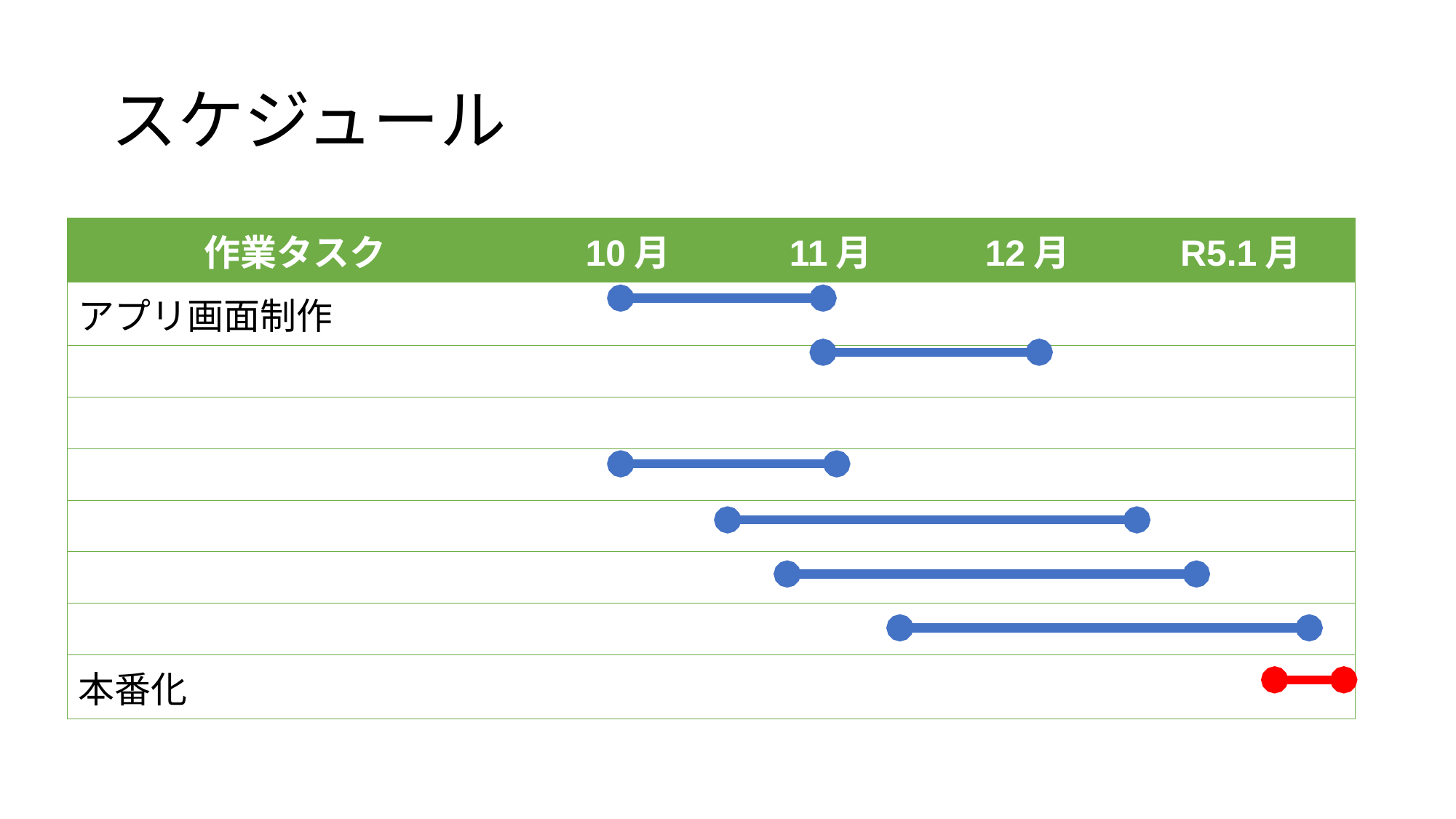

# スケジュール
| 作業タスク | 10月 | 11月 | 12月 | R5.1月 |
| --- | --- | --- | --- | --- |
| アプリ画面制作 |  |  |  |  |
|  |  |  |  |  |
|  |  |  |  |  |
|  |  |  |  |  |
|  |  |  |  |  |
|  |  |  |  |  |
|  |  |  |  |  |
| 本番化 |  |  |  |  |